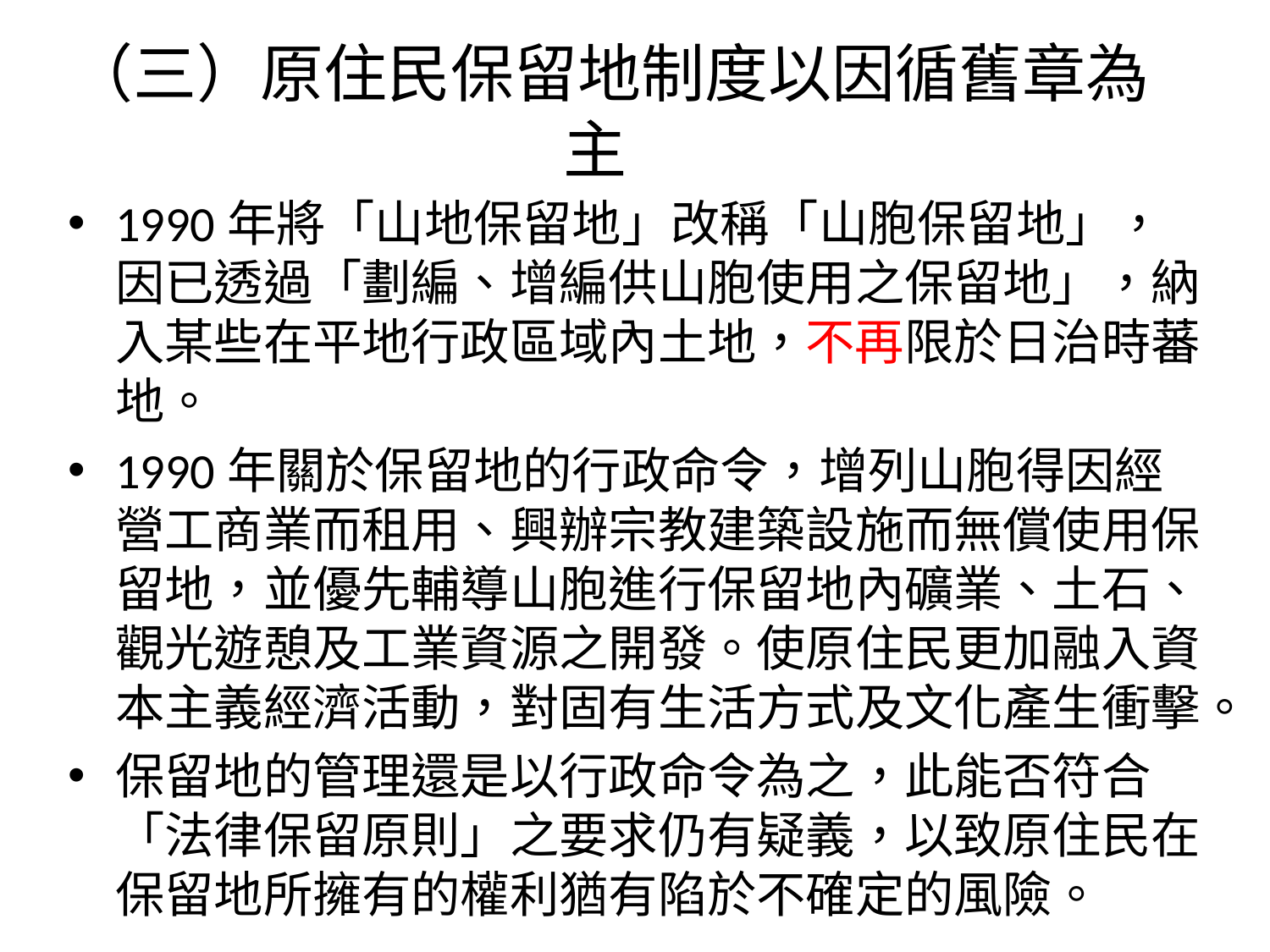

# （三）原住民保留地制度以因循舊章為主
1990年將「山地保留地」改稱「山胞保留地」，因已透過「劃編、增編供山胞使用之保留地」，納入某些在平地行政區域內土地，不再限於日治時蕃地。
1990年關於保留地的行政命令，增列山胞得因經營工商業而租用、興辦宗教建築設施而無償使用保留地，並優先輔導山胞進行保留地內礦業、土石、觀光遊憩及工業資源之開發。使原住民更加融入資本主義經濟活動，對固有生活方式及文化產生衝擊。
保留地的管理還是以行政命令為之，此能否符合「法律保留原則」之要求仍有疑義，以致原住民在保留地所擁有的權利猶有陷於不確定的風險。